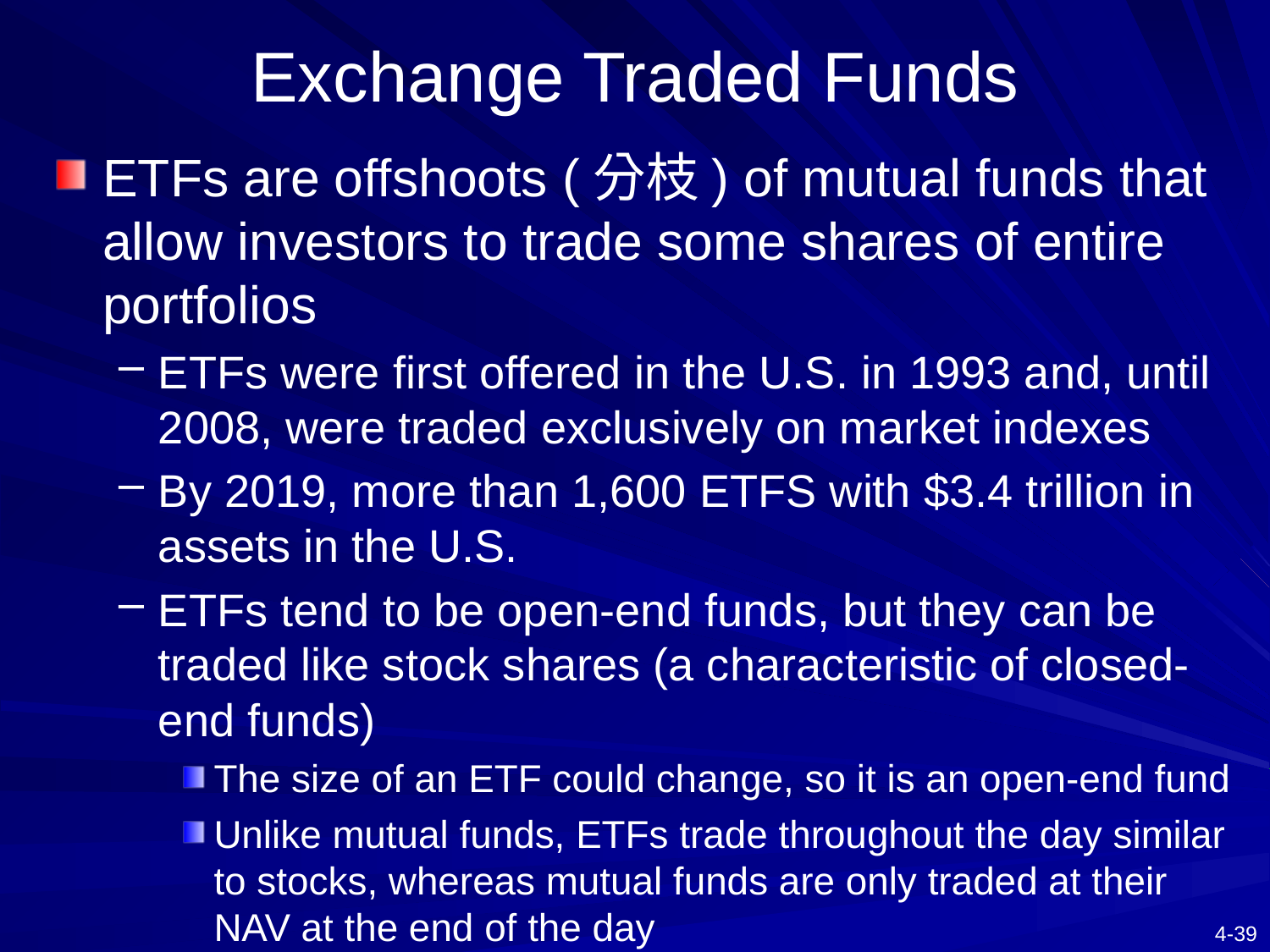

# Exchange Traded Funds
ETFs are offshoots (分枝) of mutual funds that allow investors to trade some shares of entire portfolios
ETFs were first offered in the U.S. in 1993 and, until 2008, were traded exclusively on market indexes
By 2019, more than 1,600 ETFS with $3.4 trillion in assets in the U.S.
ETFs tend to be open-end funds, but they can be traded like stock shares (a characteristic of closed-end funds)
The size of an ETF could change, so it is an open-end fund
Unlike mutual funds, ETFs trade throughout the day similar to stocks, whereas mutual funds are only traded at their NAV at the end of the day